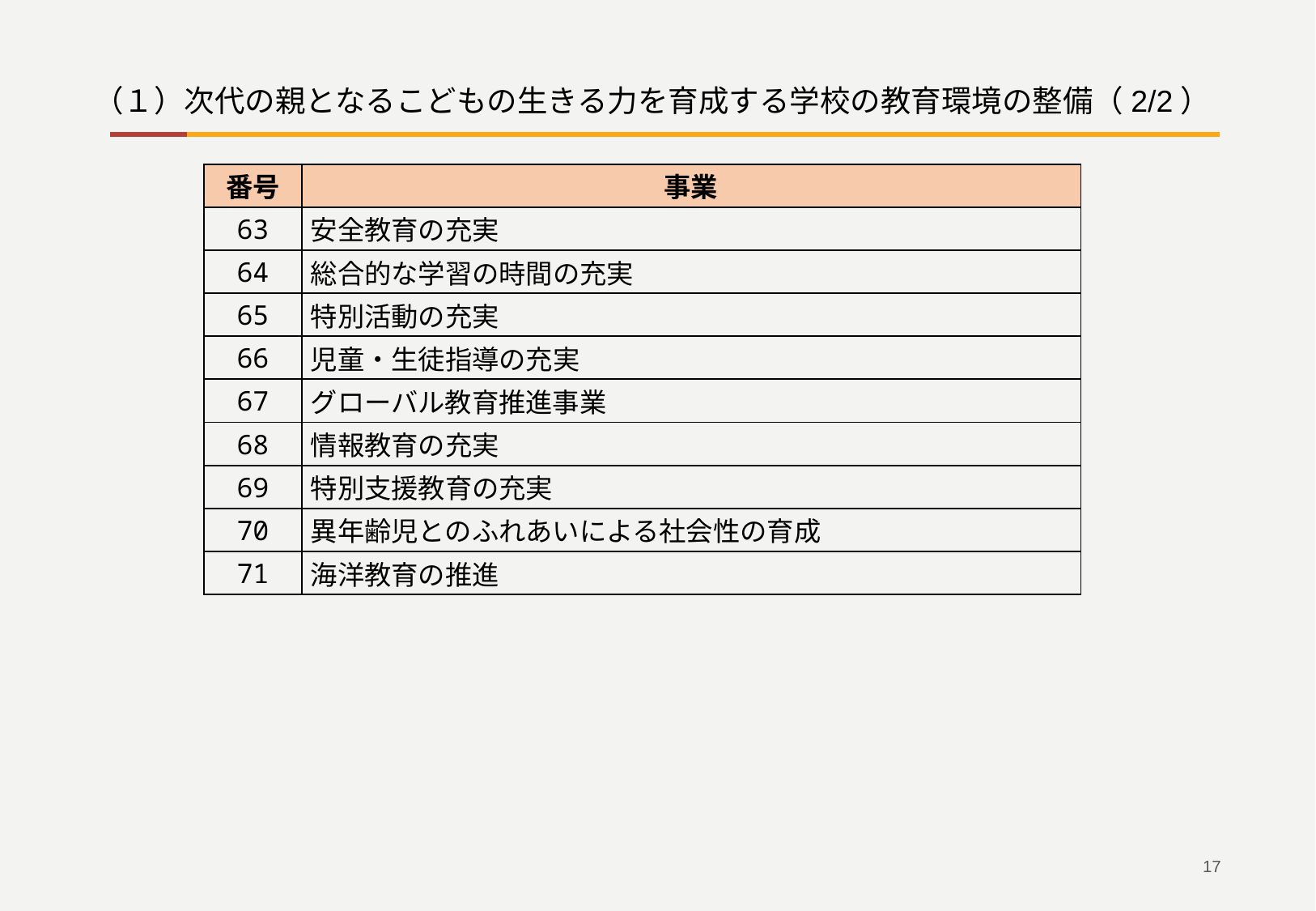

（１）次代の親となるこどもの生きる力を育成する学校の教育環境の整備（2/2）
| 番号 | 事業 |
| --- | --- |
| 63 | 安全教育の充実 |
| 64 | 総合的な学習の時間の充実 |
| 65 | 特別活動の充実 |
| 66 | 児童・生徒指導の充実 |
| 67 | グローバル教育推進事業 |
| 68 | 情報教育の充実 |
| 69 | 特別支援教育の充実 |
| 70 | 異年齢児とのふれあいによる社会性の育成 |
| 71 | 海洋教育の推進 |
17